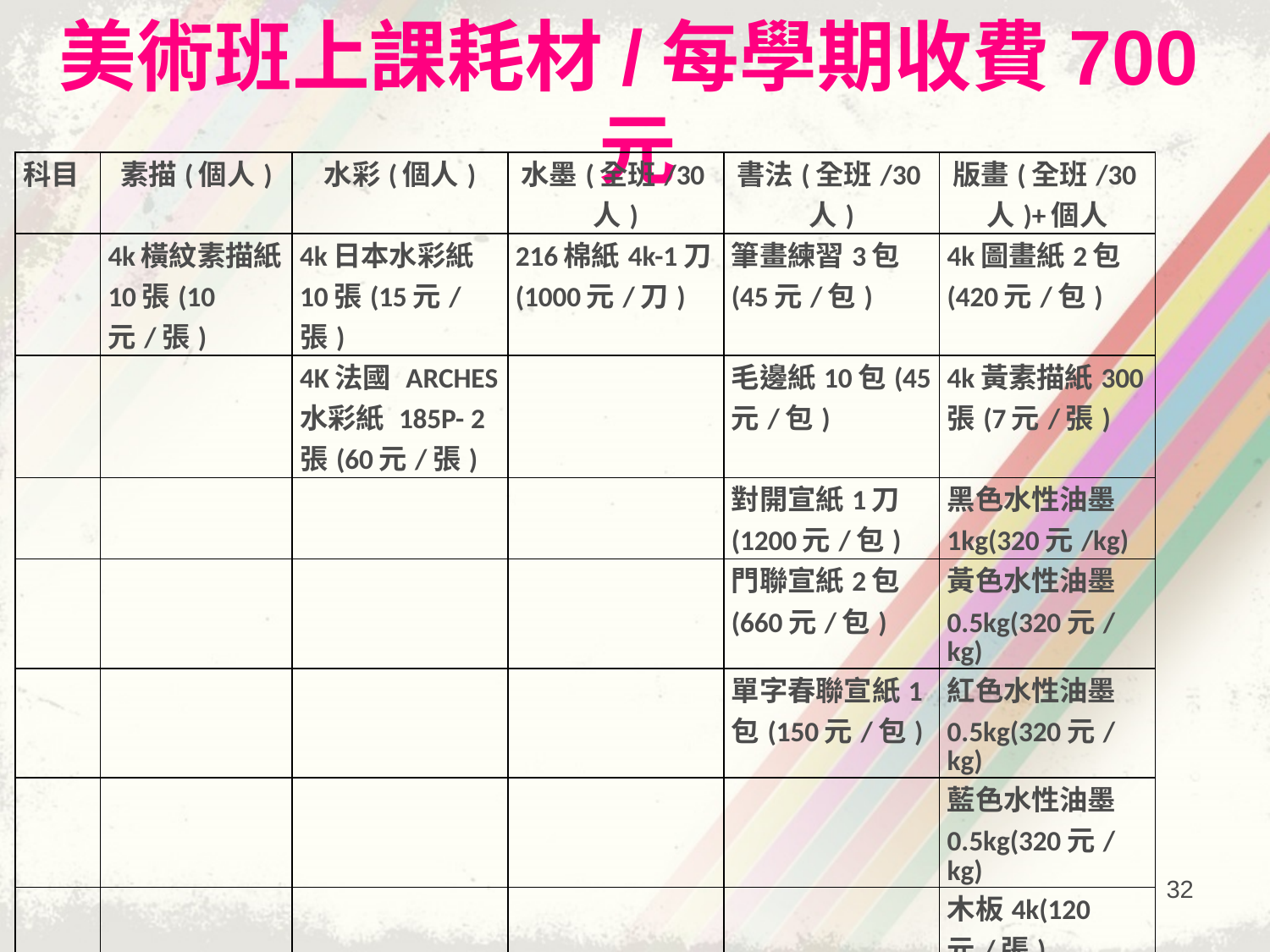

# 美術班上課耗材/每學期收費700元
| 科目 | 素描(個人) | 水彩(個人) | 水墨(全班/30人) | 書法(全班/30人) | 版畫(全班/30人)+個人 |
| --- | --- | --- | --- | --- | --- |
|  | 4k橫紋素描紙10張(10元/張) | 4k日本水彩紙10張(15元/張) | 216棉紙4k-1刀(1000元/刀) | 筆畫練習3包(45元/包) | 4k圖畫紙2包(420元/包) |
|  |  | 4K法國 ARCHES 水彩紙 185P- 2張(60元/張) |  | 毛邊紙10包(45元/包) | 4k黃素描紙300張(7元/張) |
|  |  |  |  | 對開宣紙1刀(1200元/包) | 黑色水性油墨1kg(320元/kg) |
|  |  |  |  | 門聯宣紙2包(660元/包) | 黃色水性油墨0.5kg(320元/kg) |
|  |  |  |  | 單字春聯宣紙1包(150元/包) | 紅色水性油墨0.5kg(320元/kg) |
|  |  |  |  |  | 藍色水性油墨0.5kg(320元/kg) |
|  |  |  |  |  | 木板4k(120元/張) |
|  |  |  |  |  | 橡膠板4k(70元/張) |
| 金額 | 100元 | 210元 | 35元 | 110元 | 315元 |
| 總計 |  |  |  | 770元 |  |
32